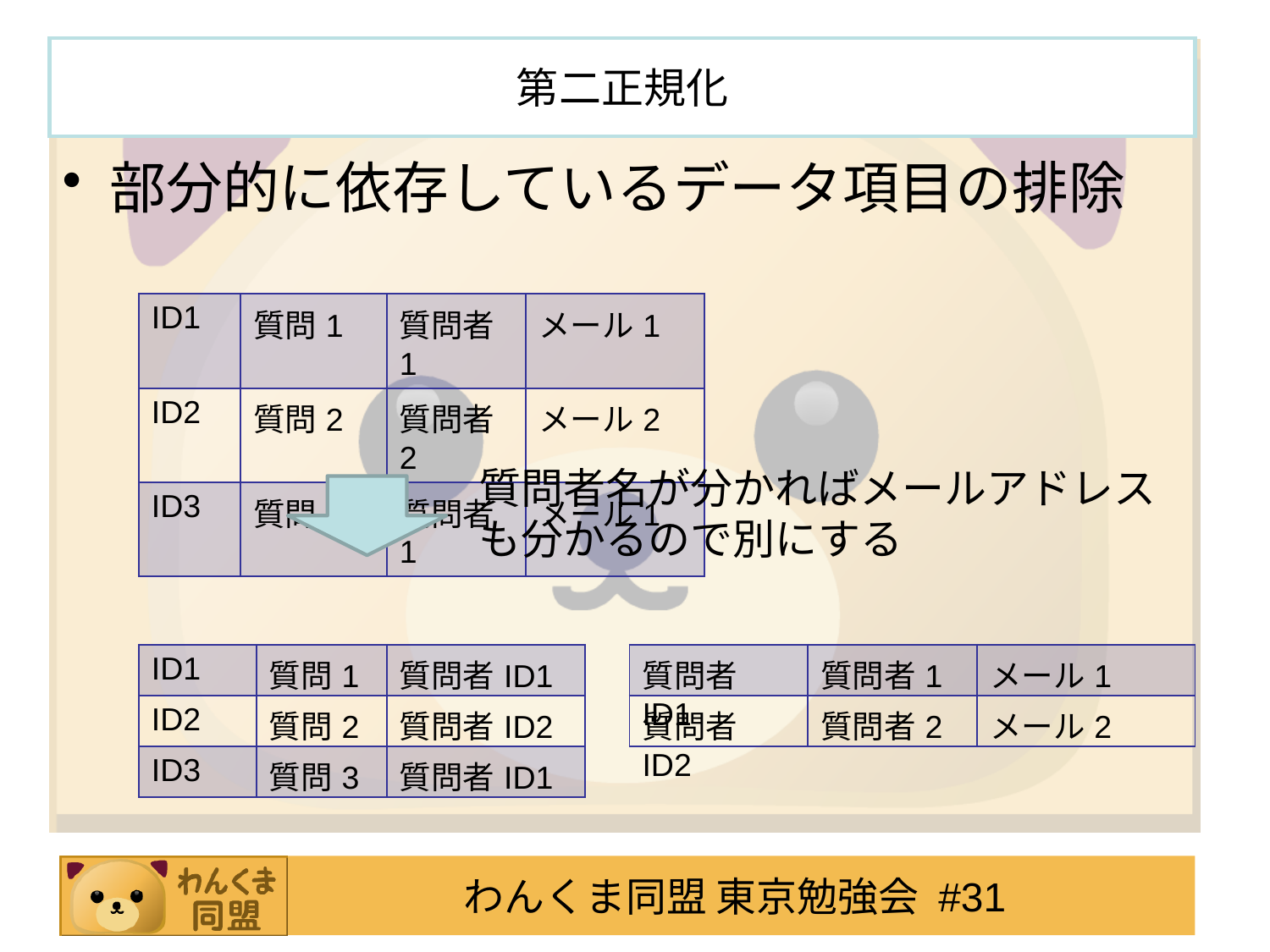

# 第二正規化
部分的に依存しているデータ項目の排除
| ID1 | 質問1 | 質問者1 | メール1 |
| --- | --- | --- | --- |
| ID2 | 質問2 | 質問者2 | メール2 |
| ID3 | 質問3 | 質問者1 | メール1 |
質問者名が分かればメールアドレスも分かるので別にする

| ID1 | 質問1 | 質問者ID1 |
| --- | --- | --- |
| ID2 | 質問2 | 質問者ID2 |
| ID3 | 質問3 | 質問者ID1 |
| 質問者ID1 | 質問者1 | メール1 |
| --- | --- | --- |
| 質問者ID2 | 質問者2 | メール2 |